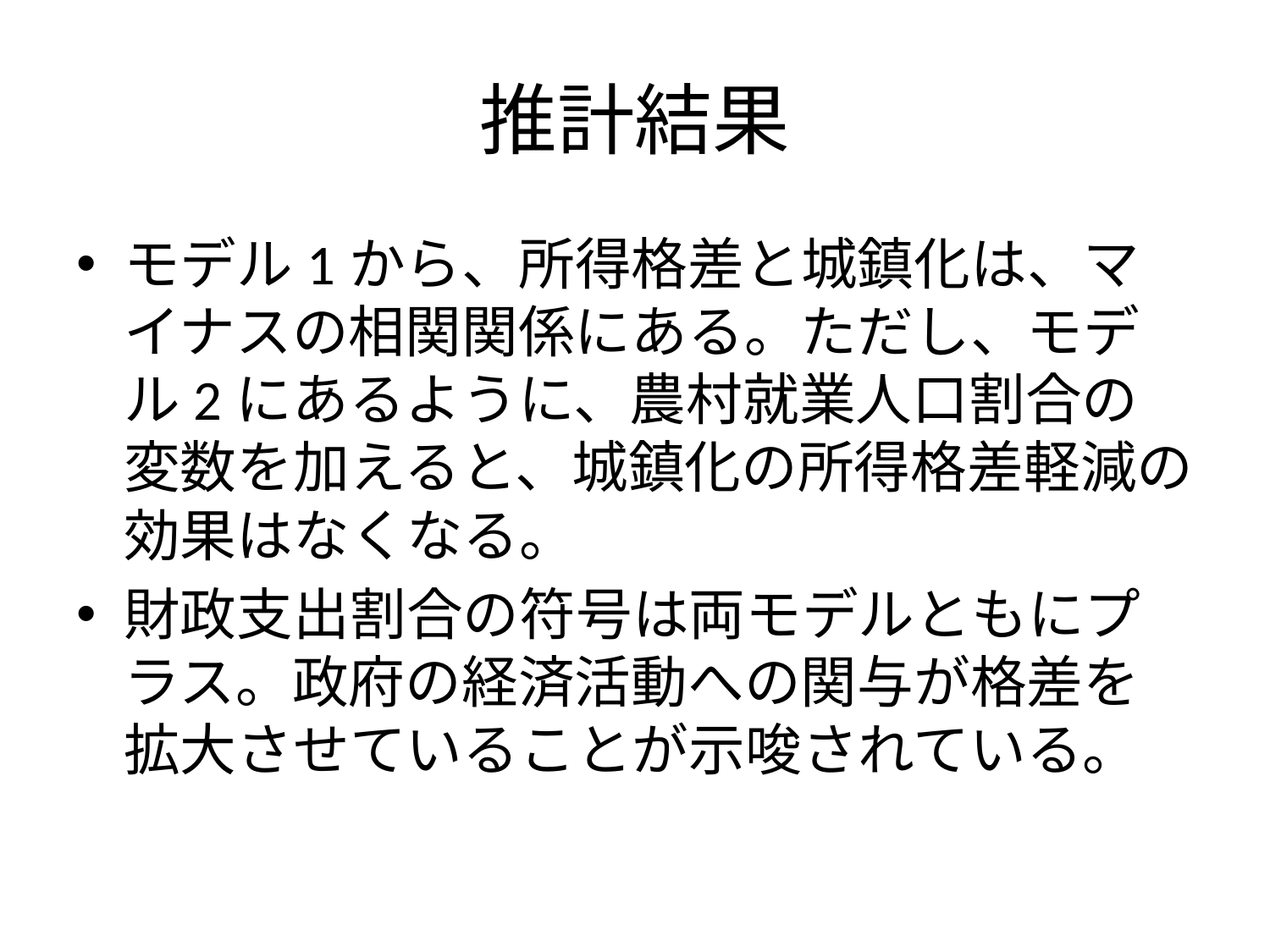

# 推計結果
モデル1から、所得格差と城鎮化は、マイナスの相関関係にある。ただし、モデル2にあるように、農村就業人口割合の変数を加えると、城鎮化の所得格差軽減の効果はなくなる。
財政支出割合の符号は両モデルともにプラス。政府の経済活動への関与が格差を拡大させていることが示唆されている。